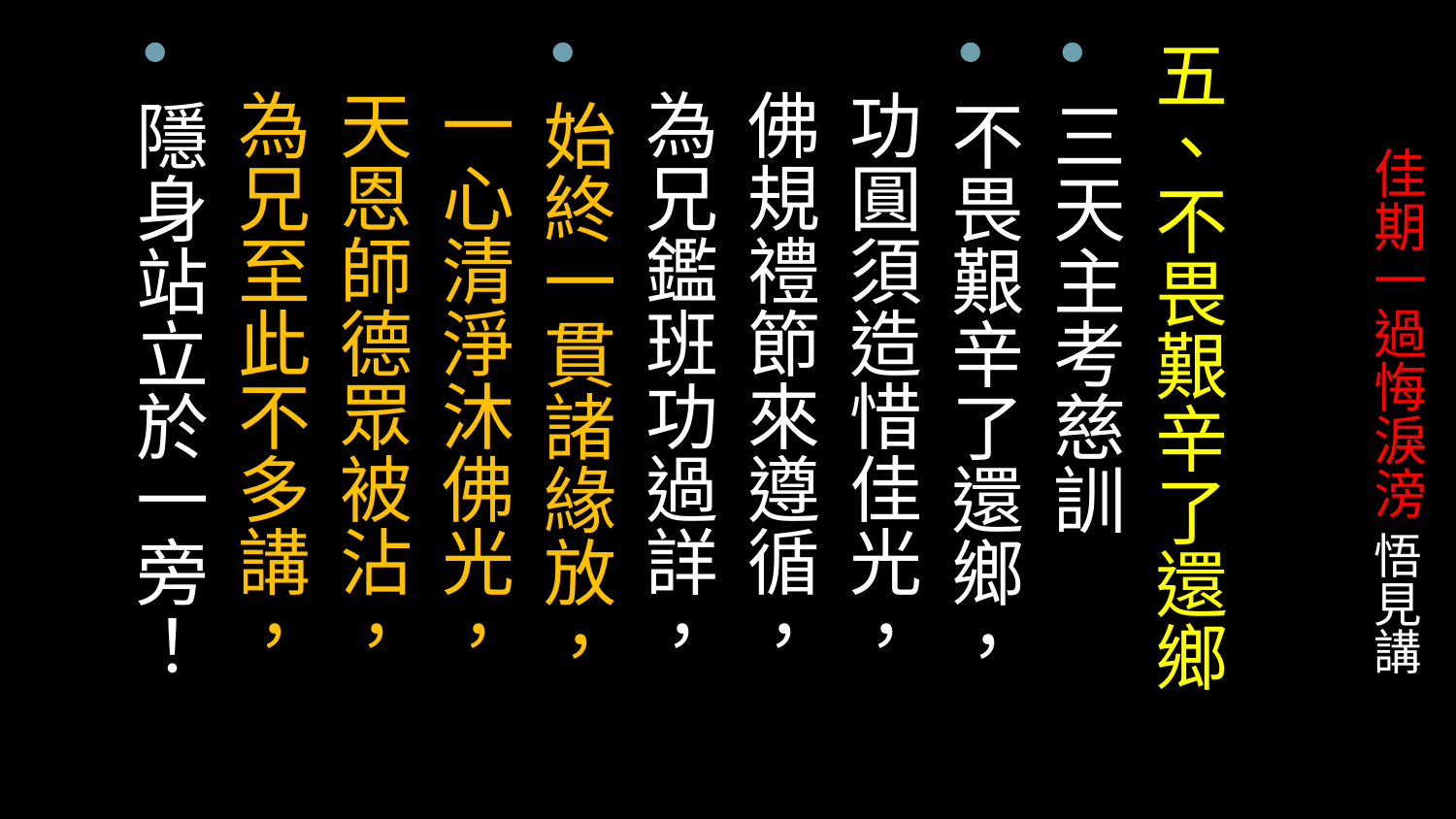

五、不畏艱辛了還鄉
三天主考慈訓
不畏艱辛了還鄉，
  功圓須造惜佳光，
  佛規禮節來遵循，
  為兄鑑班功過詳，
始終一貫諸緣放，
  一心清淨沐佛光，
  天恩師德眾被沾，
  為兄至此不多講，
隱身站立於一旁！

# 佳期一過悔淚滂 悟見講